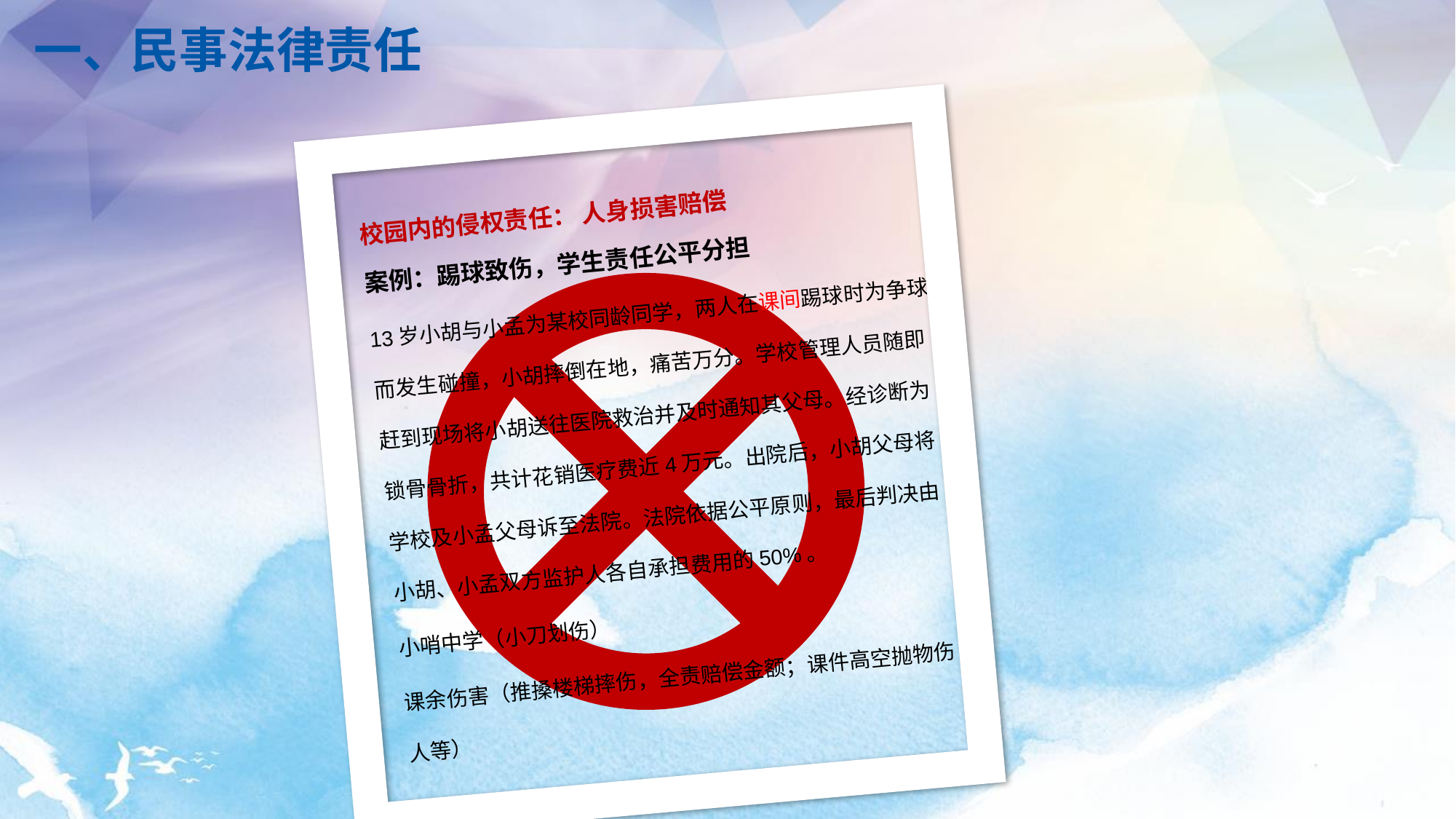

一、民事法律责任

校园内的侵权责任： 人身损害赔偿
案例：踢球致伤，学生责任公平分担
13岁小胡与小孟为某校同龄同学，两人在课间踢球时为争球而发生碰撞，小胡摔倒在地，痛苦万分。学校管理人员随即赶到现场将小胡送往医院救治并及时通知其父母。经诊断为锁骨骨折，共计花销医疗费近4万元。出院后，小胡父母将学校及小孟父母诉至法院。法院依据公平原则，最后判决由小胡、小孟双方监护人各自承担费用的50%。
小哨中学（小刀划伤）
课余伤害（推搡楼梯摔伤，全责赔偿金额；课件高空抛物伤人等）